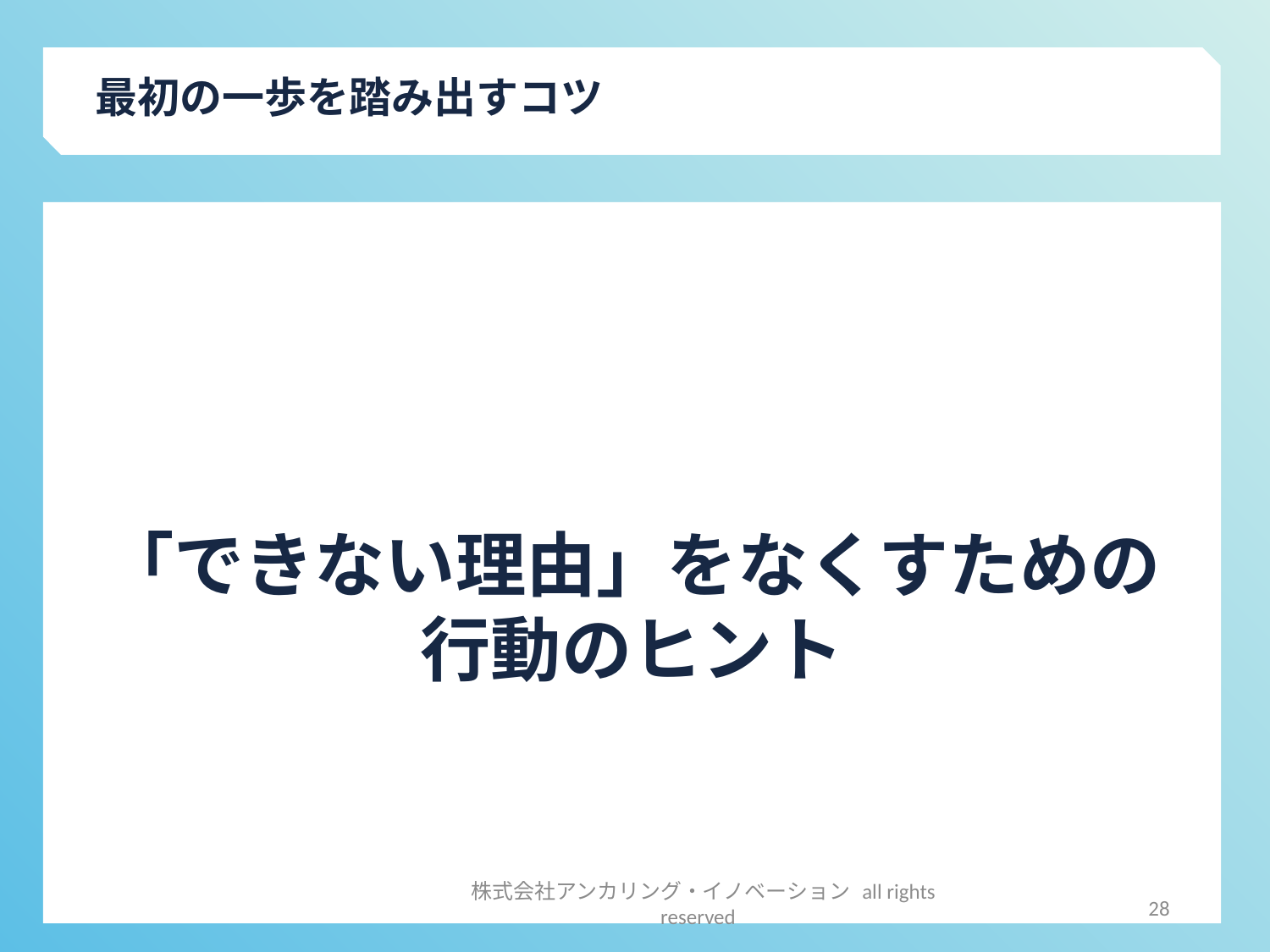

最初の一歩を踏み出すコツ

「できない理由」をなくすための
行動のヒント
28
株式会社アンカリング・イノベーション all rights reserved